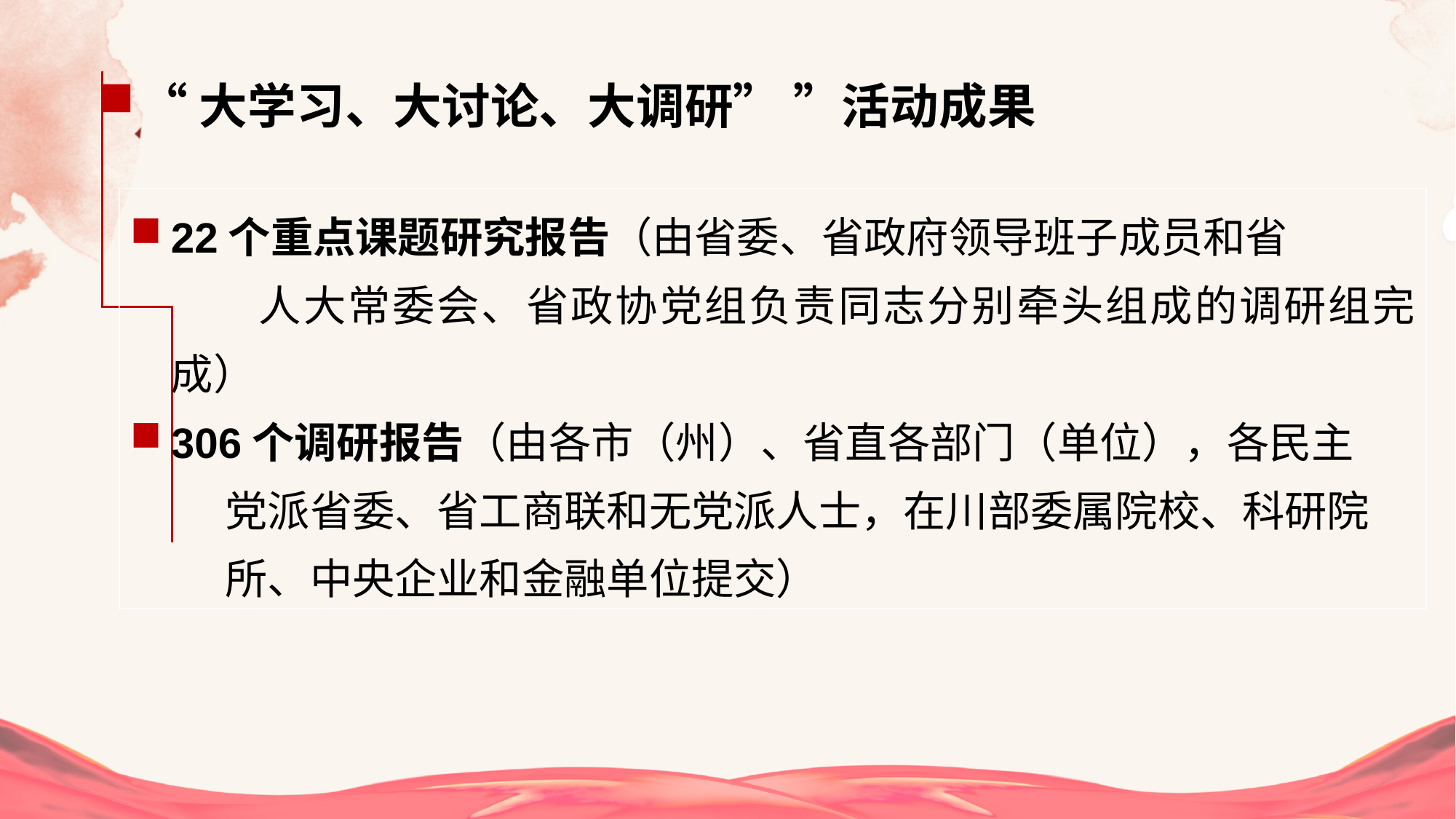

“大学习、大讨论、大调研” ”活动成果
22个重点课题研究报告（由省委、省政府领导班子成员和省
          人大常委会、省政协党组负责同志分别牵头组成的调研组完成）
306个调研报告（由各市（州）、省直各部门（单位），各民主
         党派省委、省工商联和无党派人士，在川部委属院校、科研院
         所、中央企业和金融单位提交）